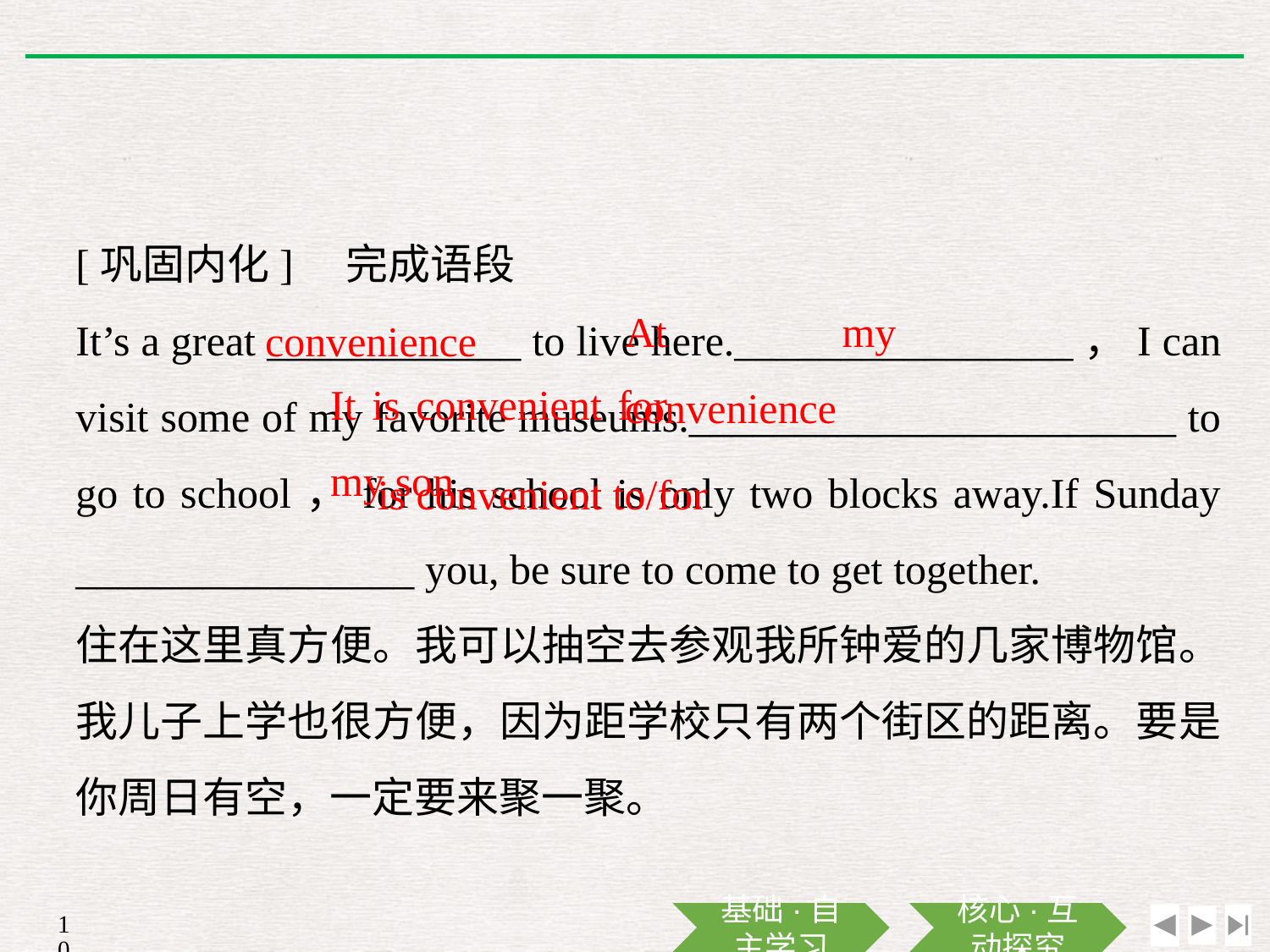

[巩固内化]　完成语段
It’s a great ____________ to live here.________________，I can visit some of my favorite museums._______________________ to go to school，for his school is only two blocks away.If Sunday ________________ you, be sure to come to get together.
住在这里真方便。我可以抽空去参观我所钟爱的几家博物馆。我儿子上学也很方便，因为距学校只有两个街区的距离。要是你周日有空，一定要来聚一聚。
At my convenience
convenience
It is convenient for my son
is convenient to/for